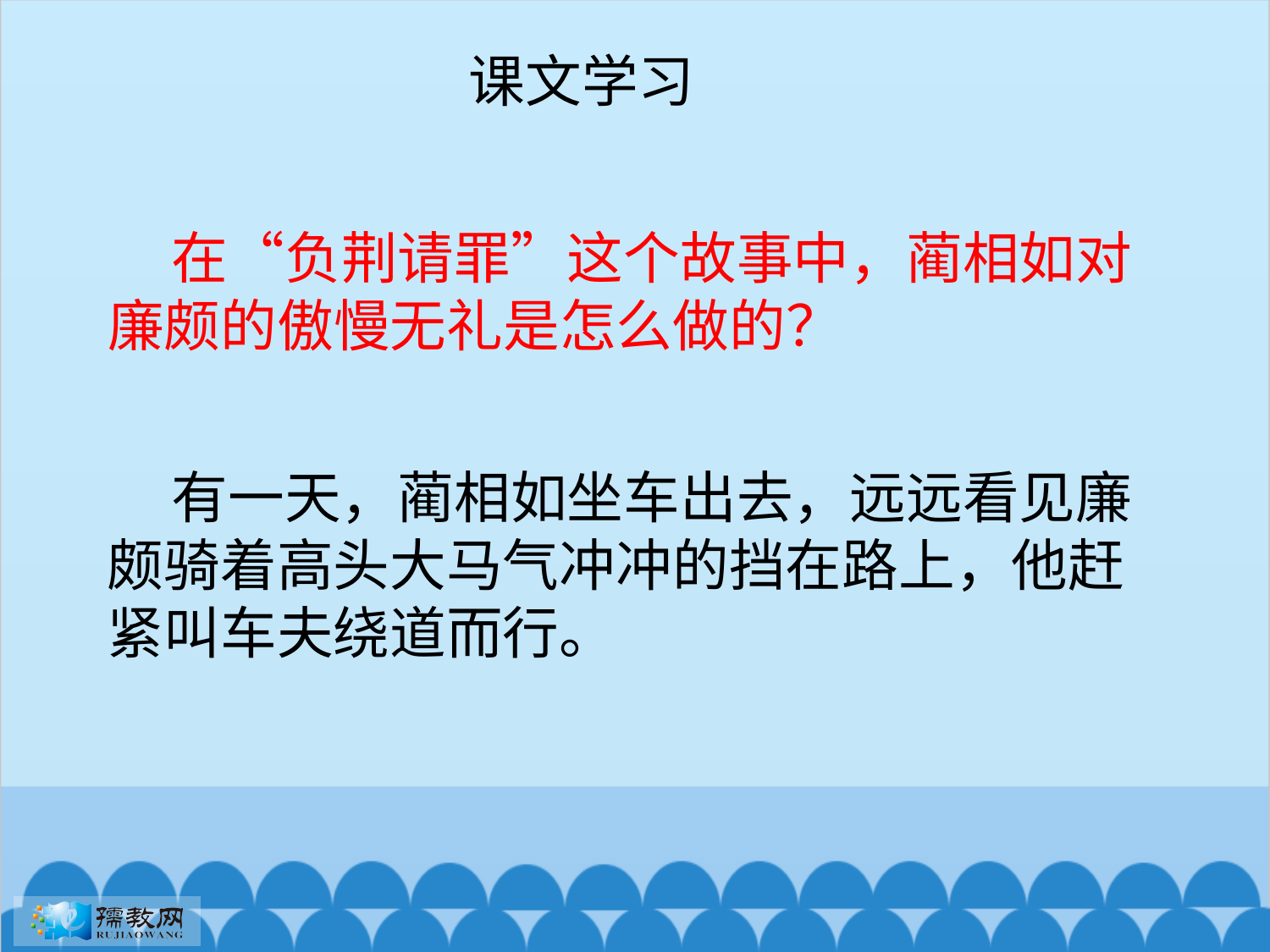

课文学习
    在“负荆请罪”这个故事中，蔺相如对廉颇的傲慢无礼是怎么做的？
    有一天，蔺相如坐车出去，远远看见廉颇骑着高头大马气冲冲的挡在路上，他赶紧叫车夫绕道而行。